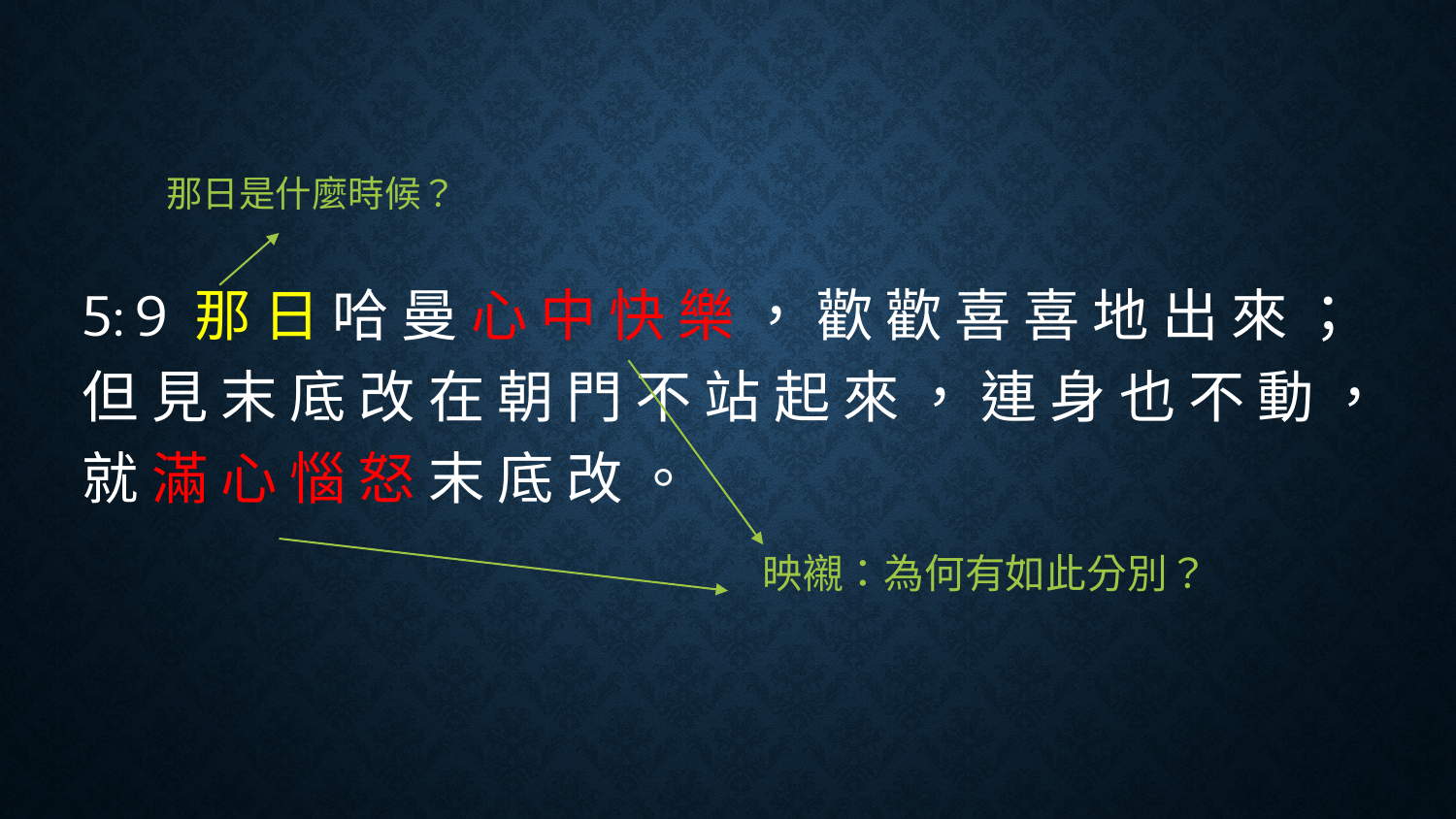

#
那日是什麼時候？

5: 9 那 日 哈 曼 心 中 快 樂 ， 歡 歡 喜 喜 地 出 來 ； 但 見 末 底 改 在 朝 門 不 站 起 來 ， 連 身 也 不 動 ， 就 滿 心 惱 怒 末 底 改 。
映襯：為何有如此分別？